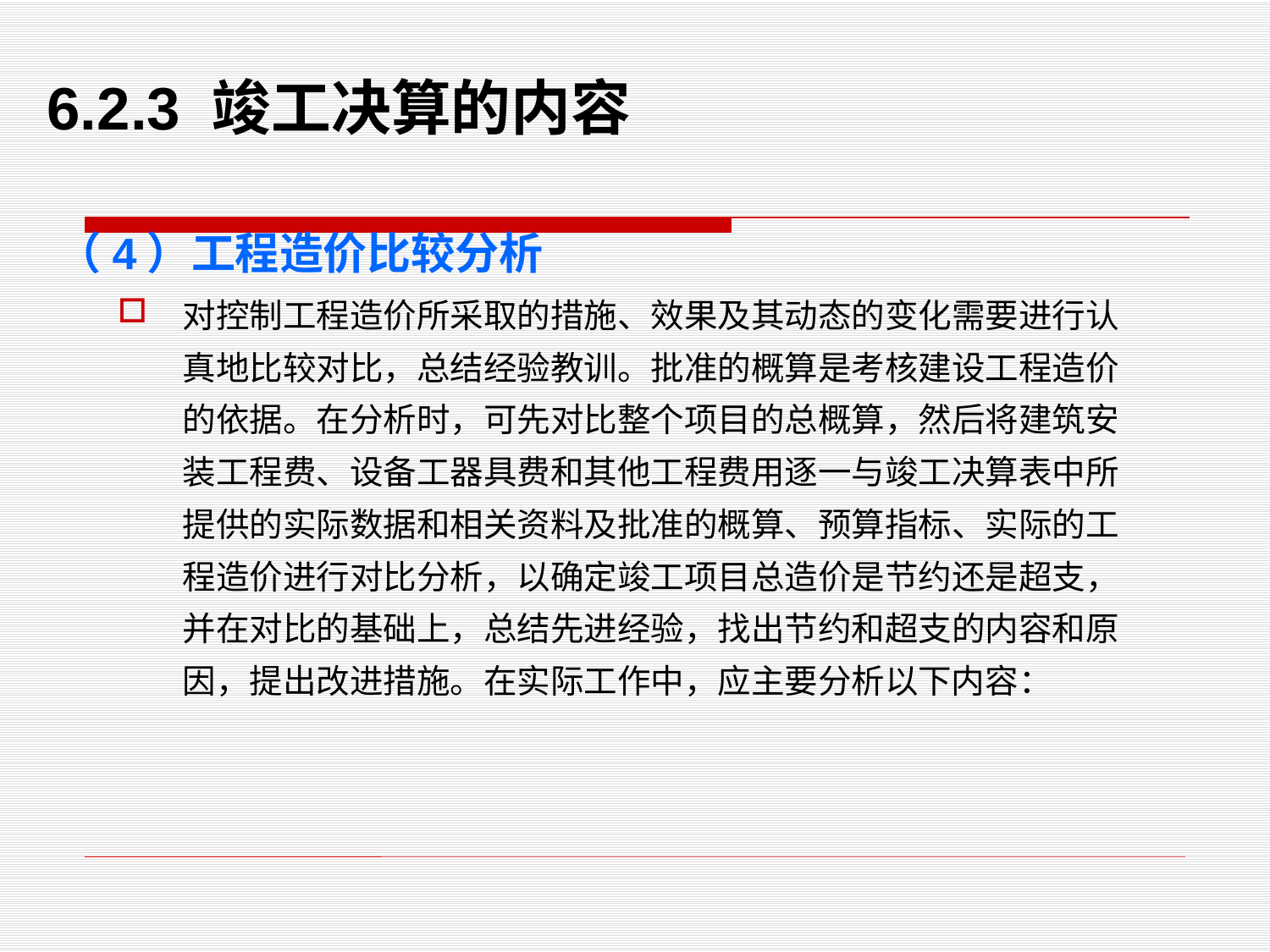

6.2.3 竣工决算的内容
# （4）工程造价比较分析
对控制工程造价所采取的措施、效果及其动态的变化需要进行认真地比较对比，总结经验教训。批准的概算是考核建设工程造价的依据。在分析时，可先对比整个项目的总概算，然后将建筑安装工程费、设备工器具费和其他工程费用逐一与竣工决算表中所提供的实际数据和相关资料及批准的概算、预算指标、实际的工程造价进行对比分析，以确定竣工项目总造价是节约还是超支，并在对比的基础上，总结先进经验，找出节约和超支的内容和原因，提出改进措施。在实际工作中，应主要分析以下内容：